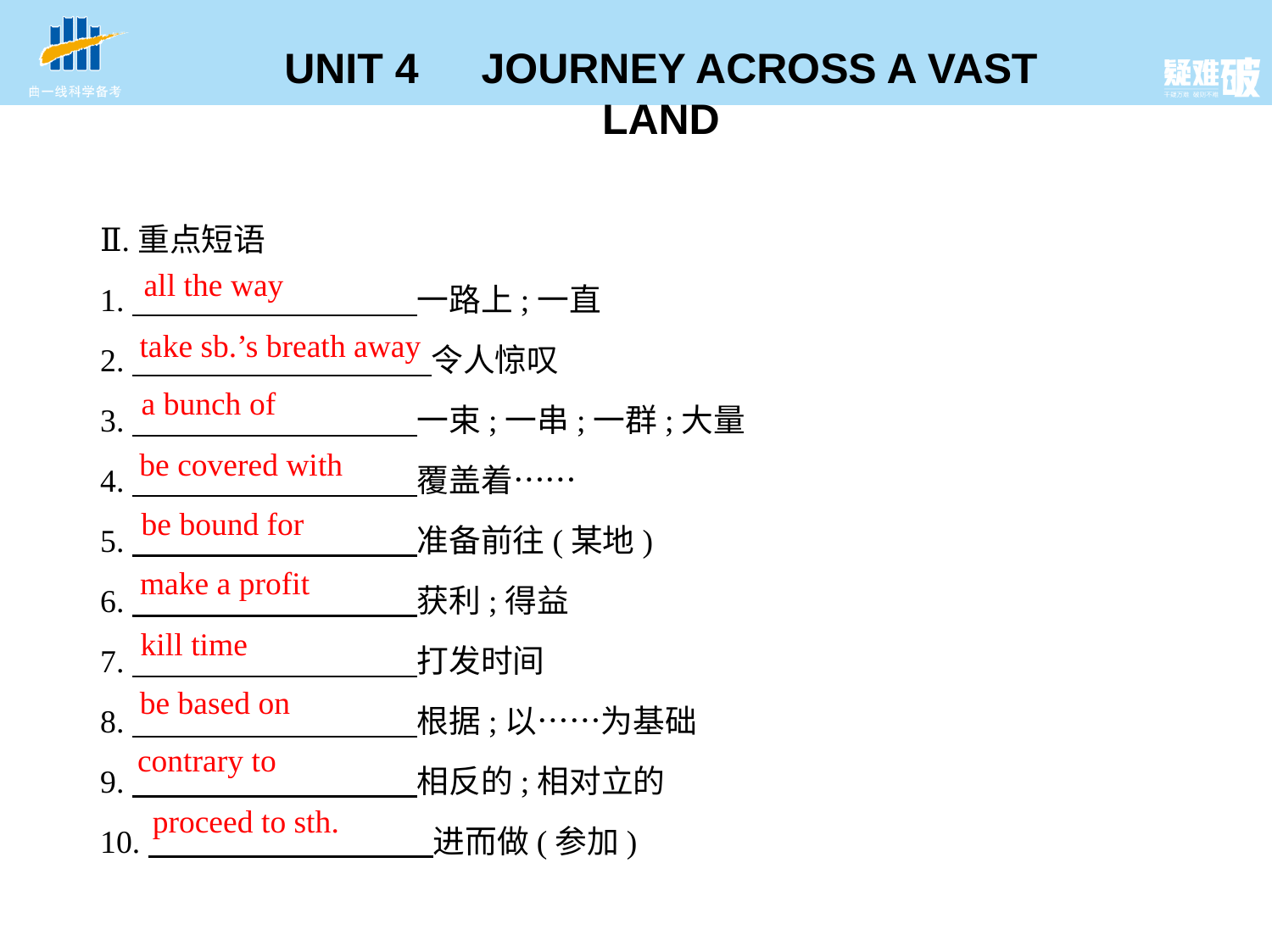

Ⅱ.重点短语
1.　　　　　　　　    一路上;一直
2.　　　　　　  　　    令人惊叹
3.　　　　　　　　    一束;一串;一群;大量
4.　　　　　　　　    覆盖着……
5.　　　　　　　　    准备前往(某地)
6.　　　　　　　　    获利;得益
7.　　　　　　　　    打发时间
8.　　　　　　　　    根据;以……为基础
9.　　　　　　　　    相反的;相对立的
10.　　　　　　　　    进而做(参加)
all the way
take sb.’s breath away
a bunch of
be covered with
be bound for
make a profit
kill time
be based on
contrary to
proceed to sth.